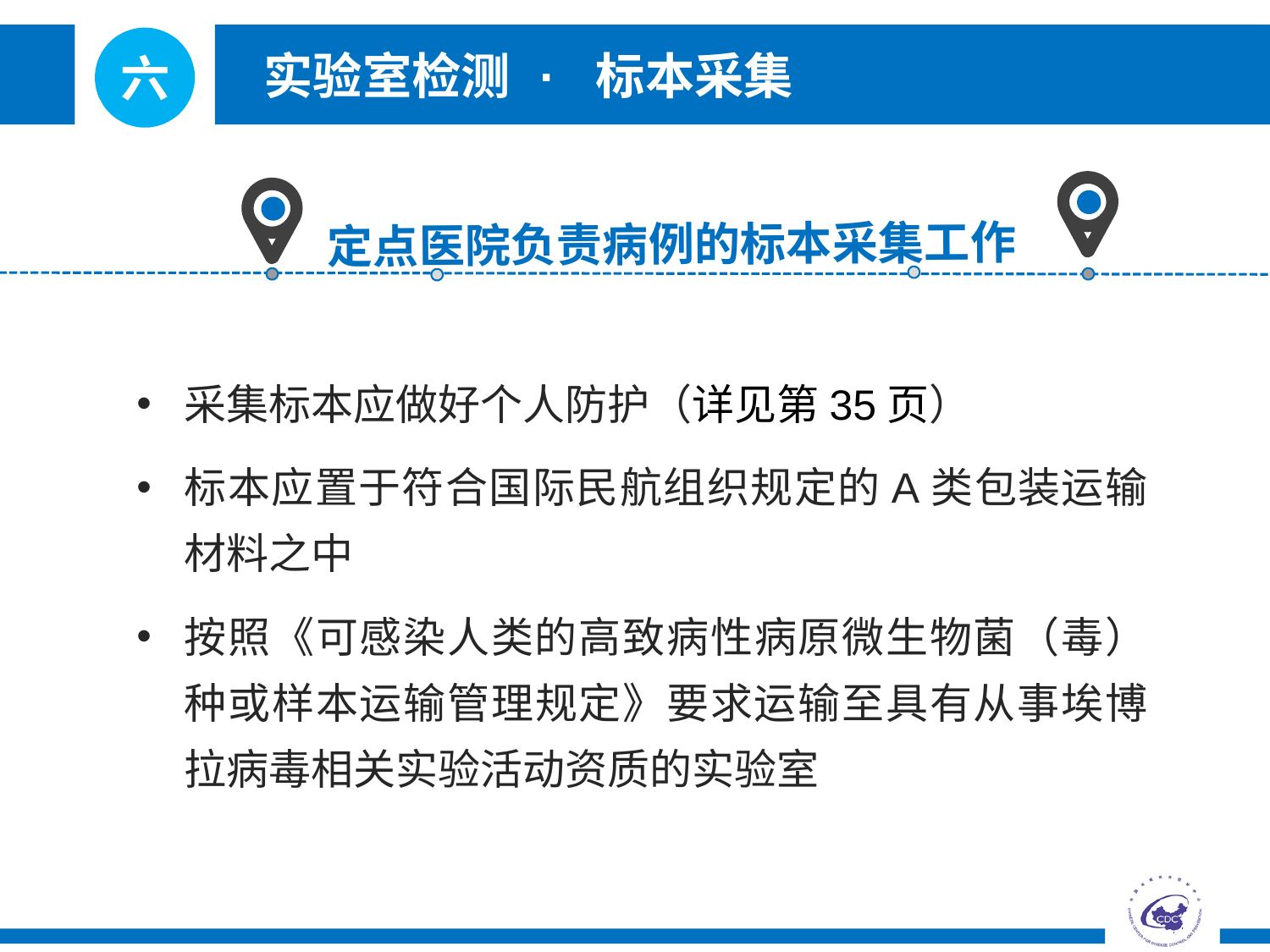

六
实验室检测
·  标本采集

定点医院负责病例的标本采集工作

采集标本应做好个人防护（详见第35页）
标本应置于符合国际民航组织规定的A类包装运输材料之中
按照《可感染人类的高致病性病原微生物菌（毒）种或样本运输管理规定》要求运输至具有从事埃博拉病毒相关实验活动资质的实验室